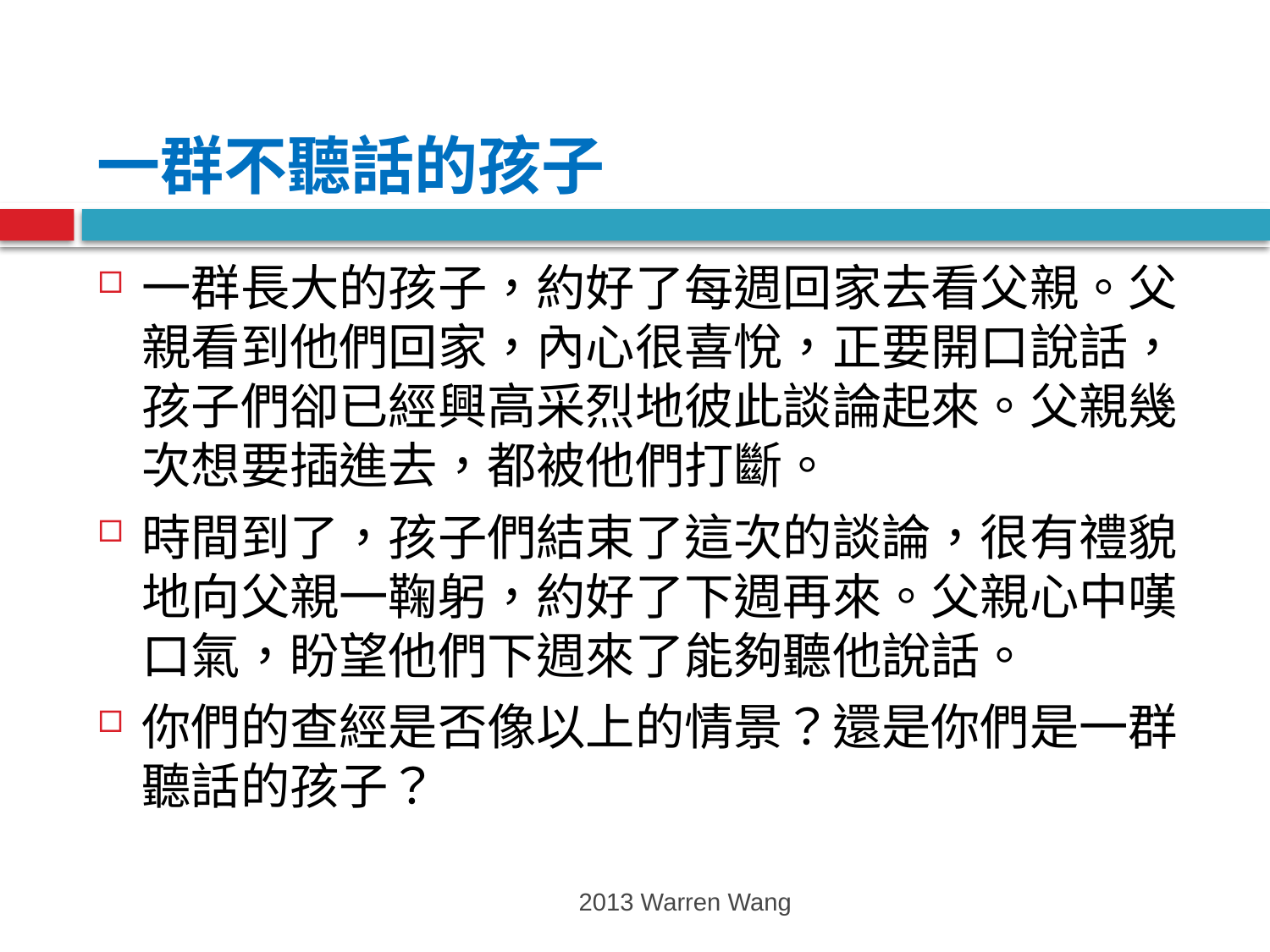

# 一群不聽話的孩子
一群長大的孩子，約好了每週回家去看父親。父親看到他們回家，內心很喜悅，正要開口說話，孩子們卻已經興高采烈地彼此談論起來。父親幾次想要插進去，都被他們打斷。
時間到了，孩子們結束了這次的談論，很有禮貌地向父親一鞠躬，約好了下週再來。父親心中嘆口氣，盼望他們下週來了能夠聽他說話。
你們的查經是否像以上的情景？還是你們是一群聽話的孩子？
2013 Warren Wang